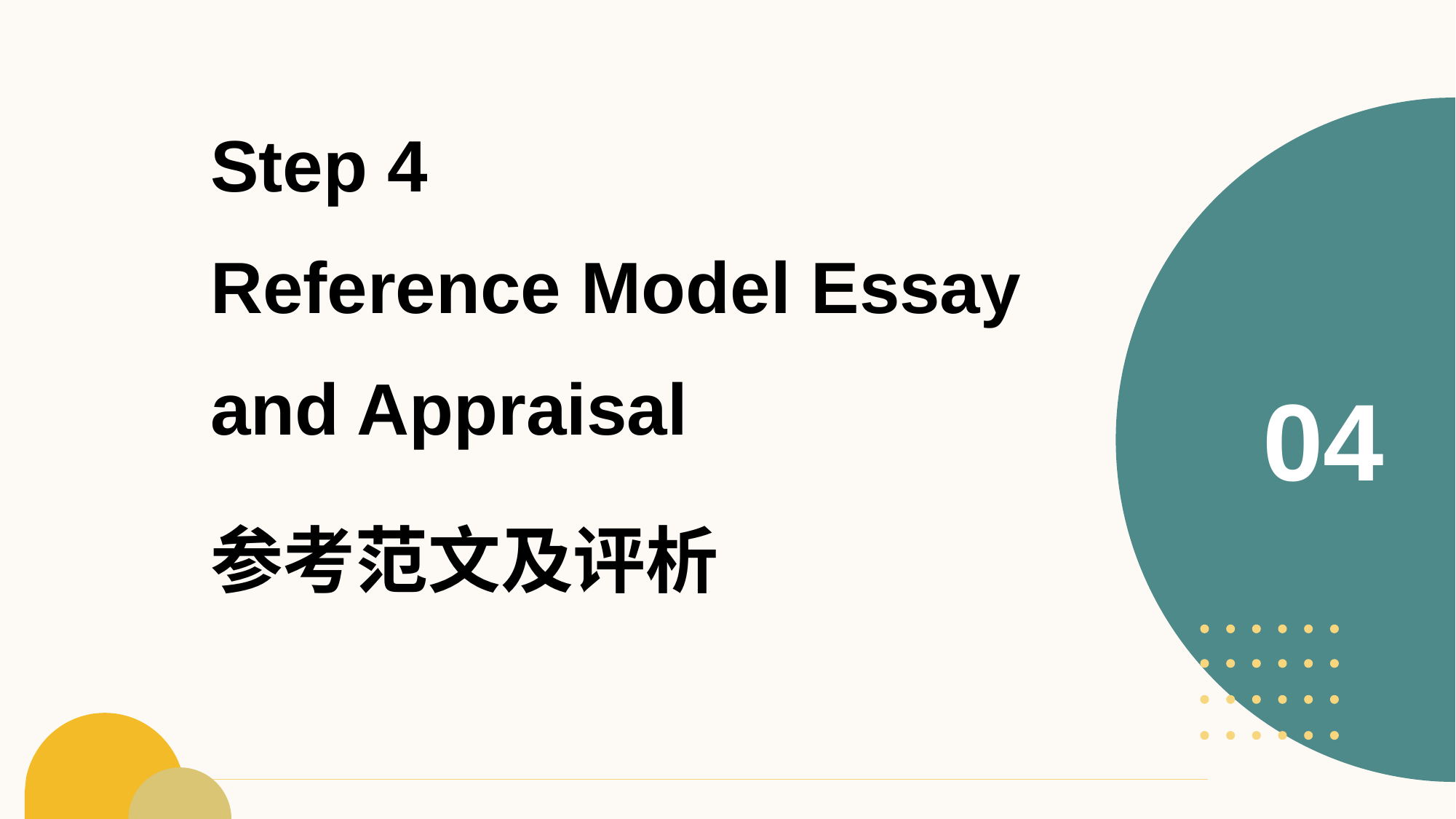

# Step 4 Reference Model Essay and Appraisal 参考范文及评析
04